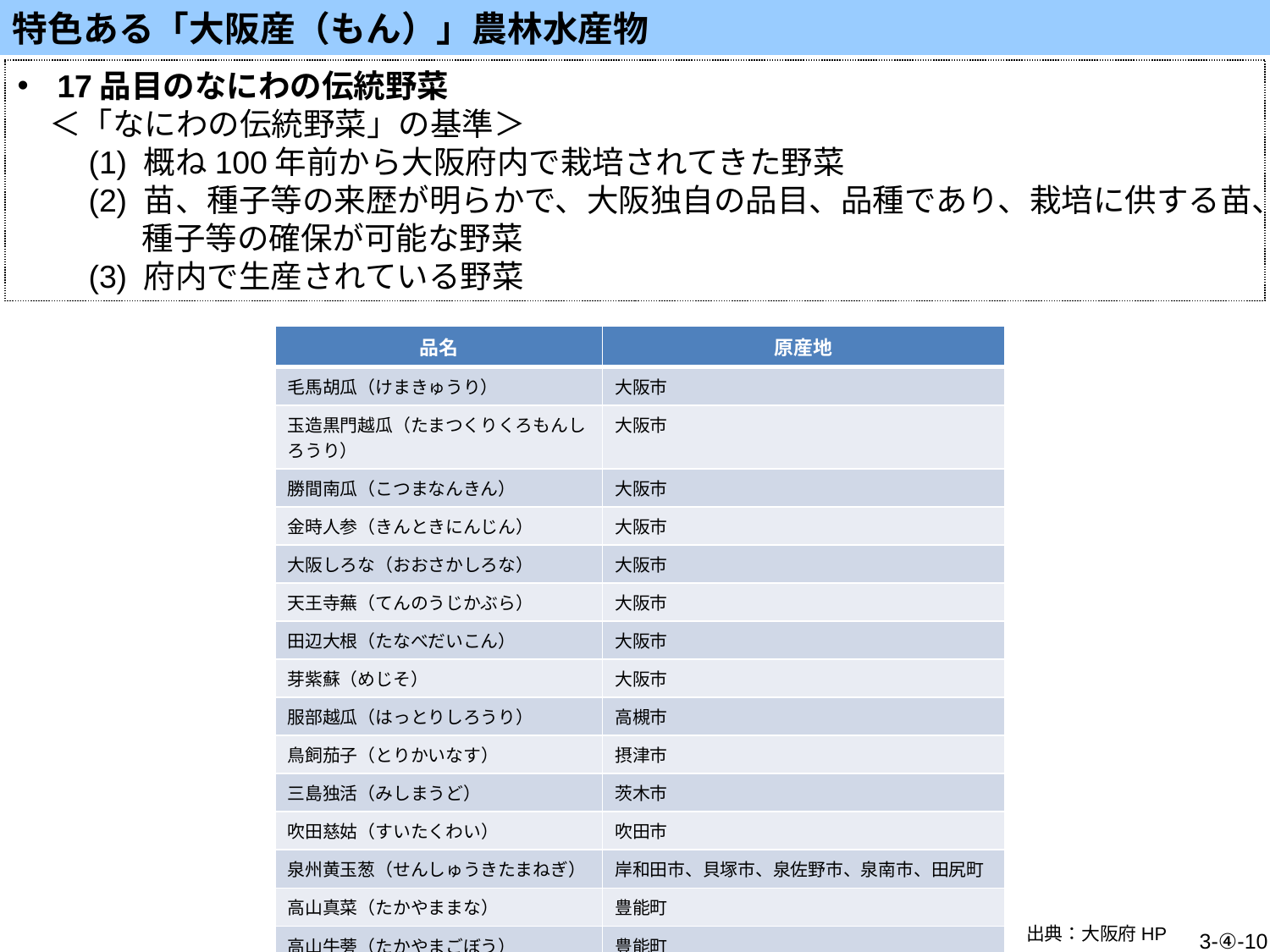

特色ある「大阪産（もん）」農林水産物
17品目のなにわの伝統野菜
　＜「なにわの伝統野菜」の基準＞
　　(1) 概ね100年前から大阪府内で栽培されてきた野菜
　　(2) 苗、種子等の来歴が明らかで、大阪独自の品目、品種であり、栽培に供する苗、種子等の確保が可能な野菜
　　(3) 府内で生産されている野菜
| 品名 | 原産地 |
| --- | --- |
| 毛馬胡瓜（けまきゅうり） | 大阪市 |
| 玉造黒門越瓜（たまつくりくろもんしろうり） | 大阪市 |
| 勝間南瓜（こつまなんきん） | 大阪市 |
| 金時人参（きんときにんじん） | 大阪市 |
| 大阪しろな（おおさかしろな） | 大阪市 |
| 天王寺蕪（てんのうじかぶら） | 大阪市 |
| 田辺大根（たなべだいこん） | 大阪市 |
| 芽紫蘇（めじそ） | 大阪市 |
| 服部越瓜（はっとりしろうり） | 高槻市 |
| 鳥飼茄子（とりかいなす） | 摂津市 |
| 三島独活（みしまうど） | 茨木市 |
| 吹田慈姑（すいたくわい） | 吹田市 |
| 泉州黄玉葱（せんしゅうきたまねぎ） | 岸和田市、貝塚市、泉佐野市、泉南市、田尻町 |
| 高山真菜（たかやままな） | 豊能町 |
| 高山牛蒡（たかやまごぼう） | 豊能町 |
| 守口大根（もりぐちだいこん） | 大阪市、守口市 |
| 碓井豌豆（うすいえんどう） | 羽曳野市 |
3-④-10
出典：大阪府HP